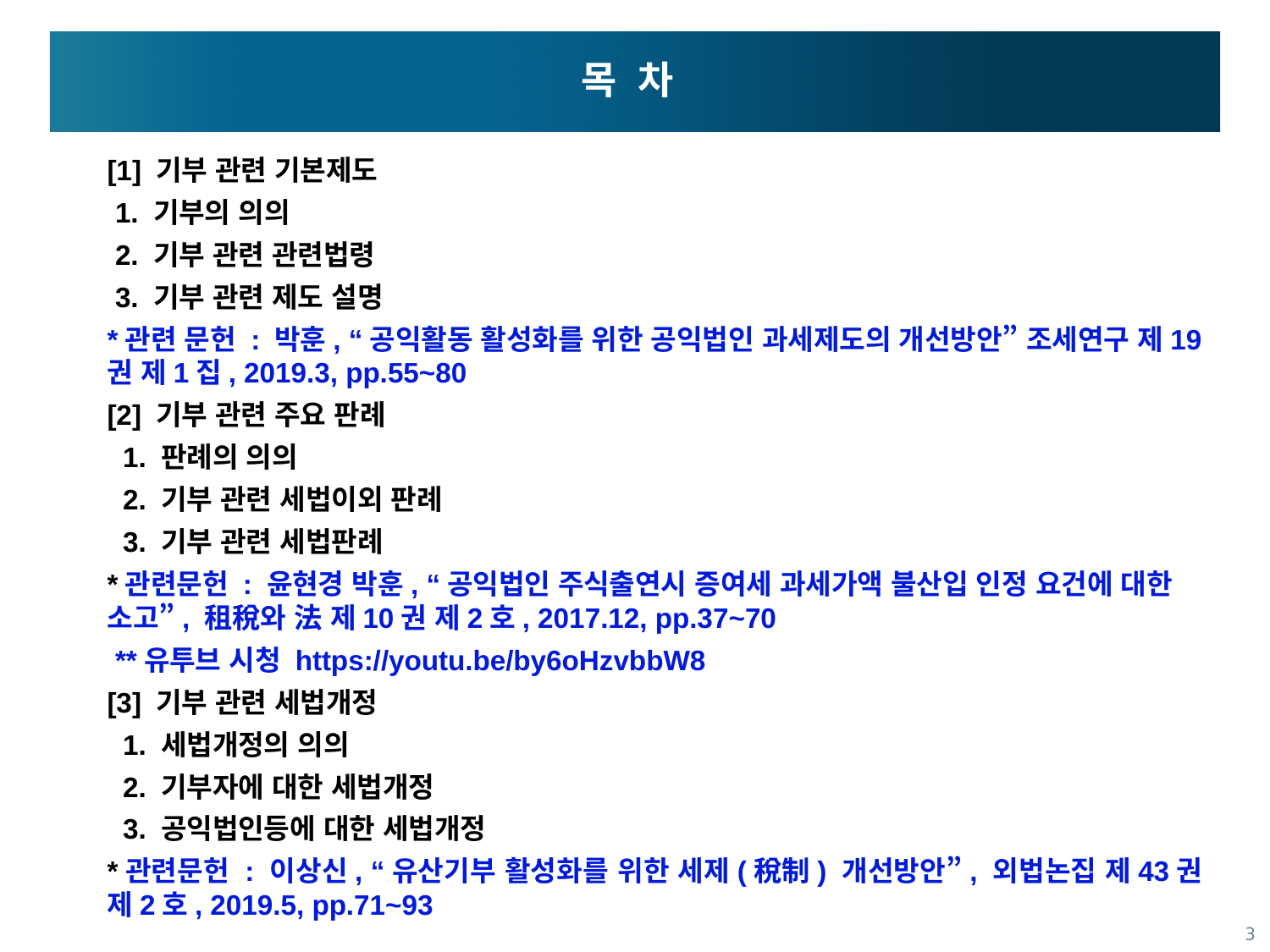

# 목  차
[1] 기부 관련 기본제도
 1. 기부의 의의
 2. 기부 관련 관련법령
 3. 기부 관련 제도 설명
*관련 문헌 : 박훈, “공익활동 활성화를 위한 공익법인 과세제도의 개선방안” 조세연구 제19권 제1집, 2019.3, pp.55~80
[2] 기부 관련 주요 판례
  1. 판례의 의의
  2. 기부 관련 세법이외 판례
  3. 기부 관련 세법판례
*관련문헌 : 윤현경 박훈, “공익법인 주식출연시 증여세 과세가액 불산입 인정 요건에 대한 소고”, 租稅와 法 제10권 제2호, 2017.12, pp.37~70
 **유투브 시청 https://youtu.be/by6oHzvbbW8
[3] 기부 관련 세법개정
  1. 세법개정의 의의
  2. 기부자에 대한 세법개정
  3. 공익법인등에 대한 세법개정
*관련문헌 : 이상신, “유산기부 활성화를 위한 세제(稅制) 개선방안”, 외법논집 제43권 제2호, 2019.5, pp.71~93
3